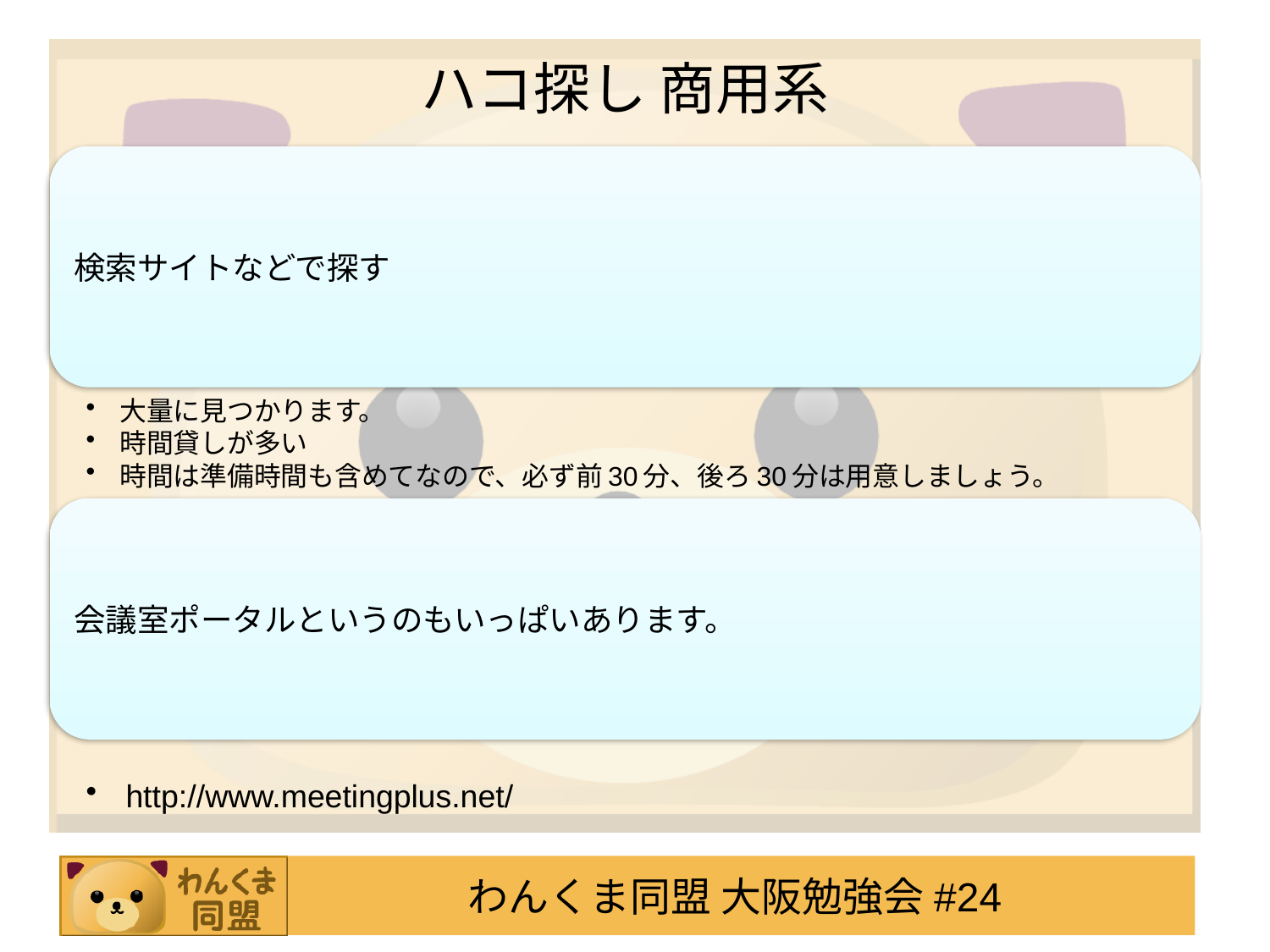

# ハコ探し 商用系
検索サイトなどで探す
大量に見つかります。
時間貸しが多い
時間は準備時間も含めてなので、必ず前30分、後ろ30分は用意しましょう。
会議室ポータルというのもいっぱいあります。
http://www.meetingplus.net/